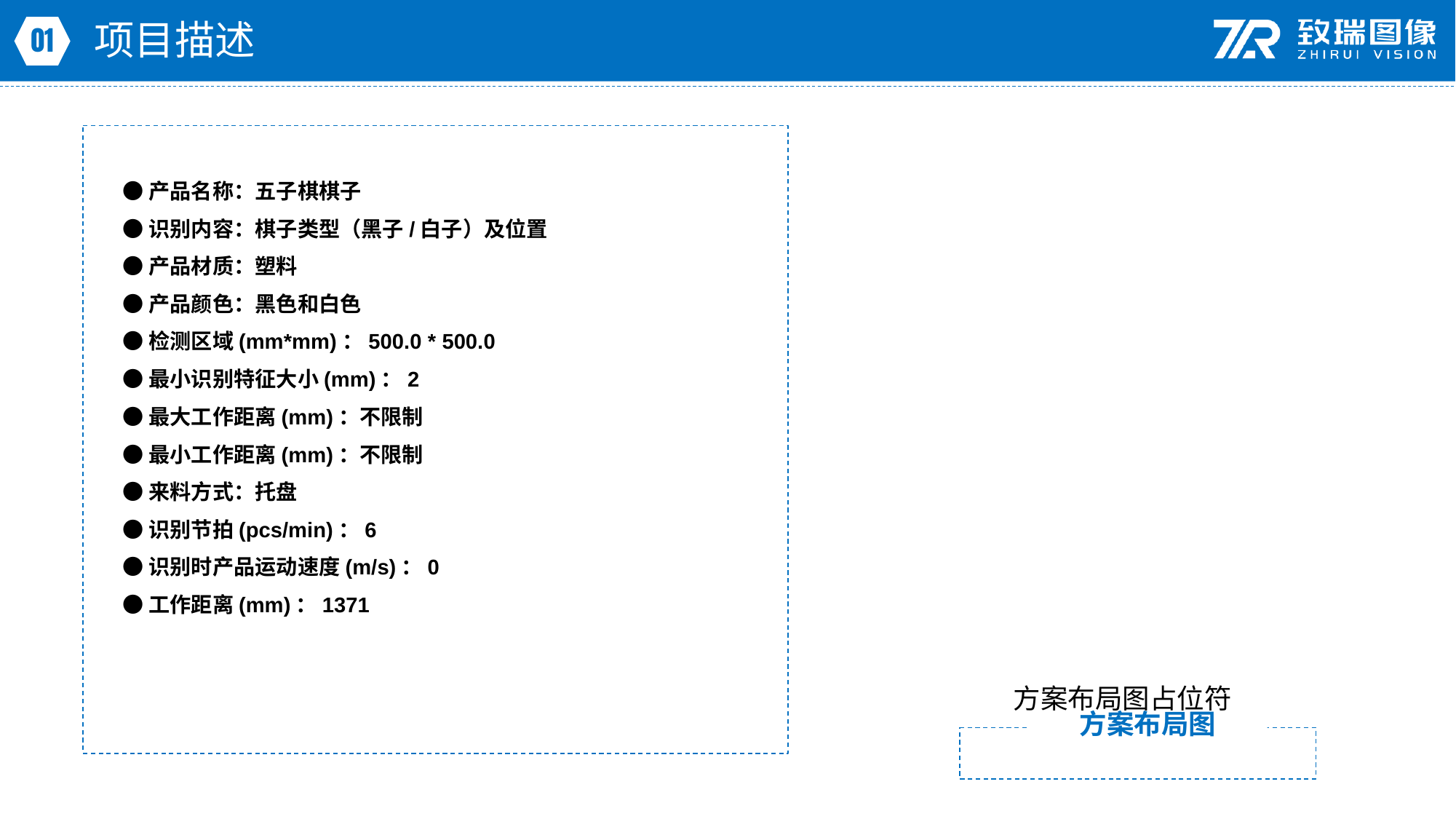

项目描述
01

●产品名称：五子棋棋子
●识别内容：棋子类型（黑子/白子）及位置
●产品材质：塑料
●产品颜色：黑色和白色
●检测区域(mm*mm)：500.0 * 500.0
●最小识别特征大小(mm)：2
●最大工作距离(mm)：不限制
●最小工作距离(mm)：不限制
●来料方式：托盘
●识别节拍(pcs/min)：6
●识别时产品运动速度(m/s)：0
●工作距离(mm)：1371
方案布局图占位符
方案布局图